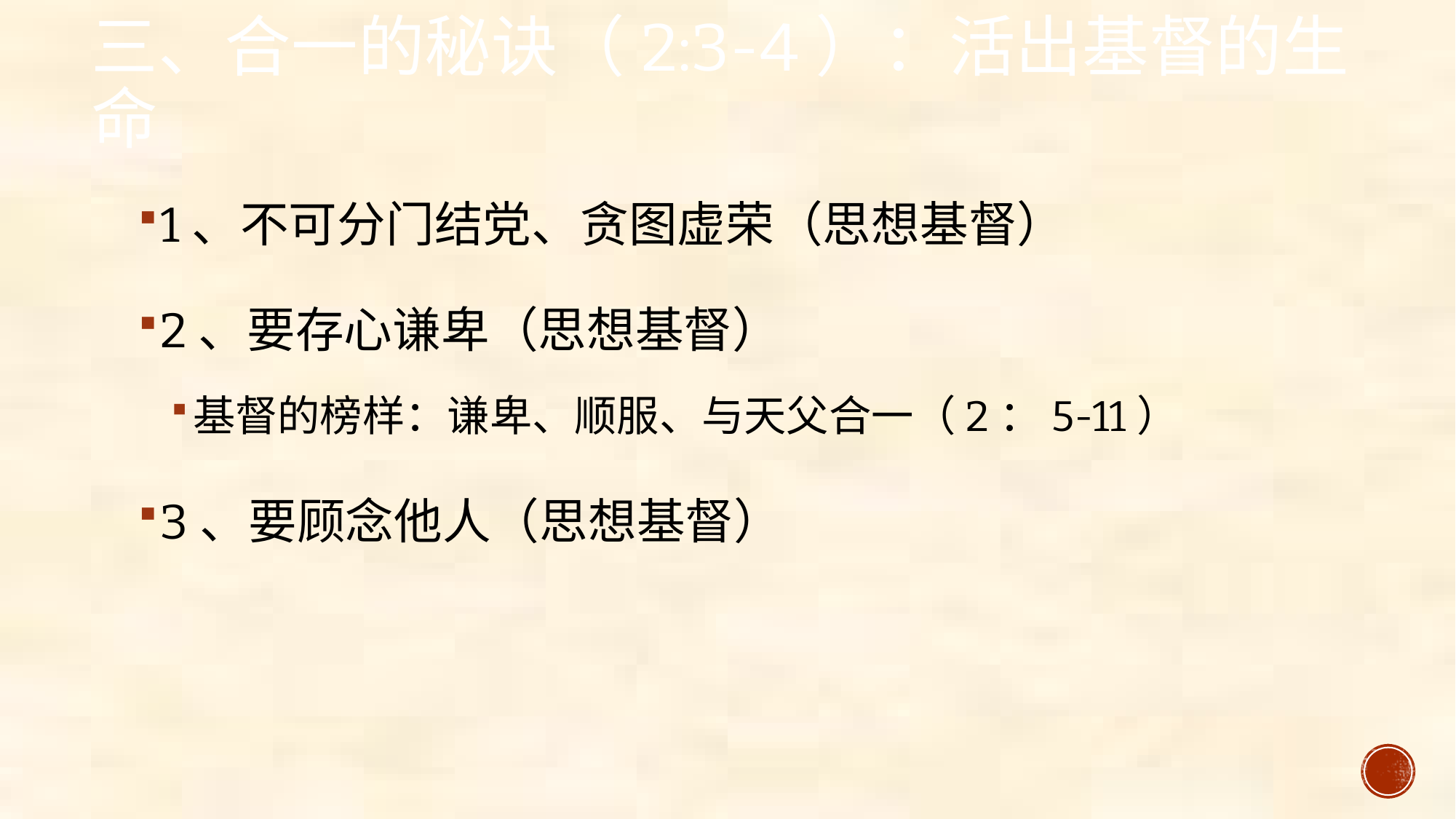

# 三、合一的秘诀（2:3-4）：活出基督的生命
1、不可分门结党、贪图虚荣（思想基督）
2、要存心谦卑（思想基督）
基督的榜样：谦卑、顺服、与天父合一（2：5-11）
3、要顾念他人（思想基督）